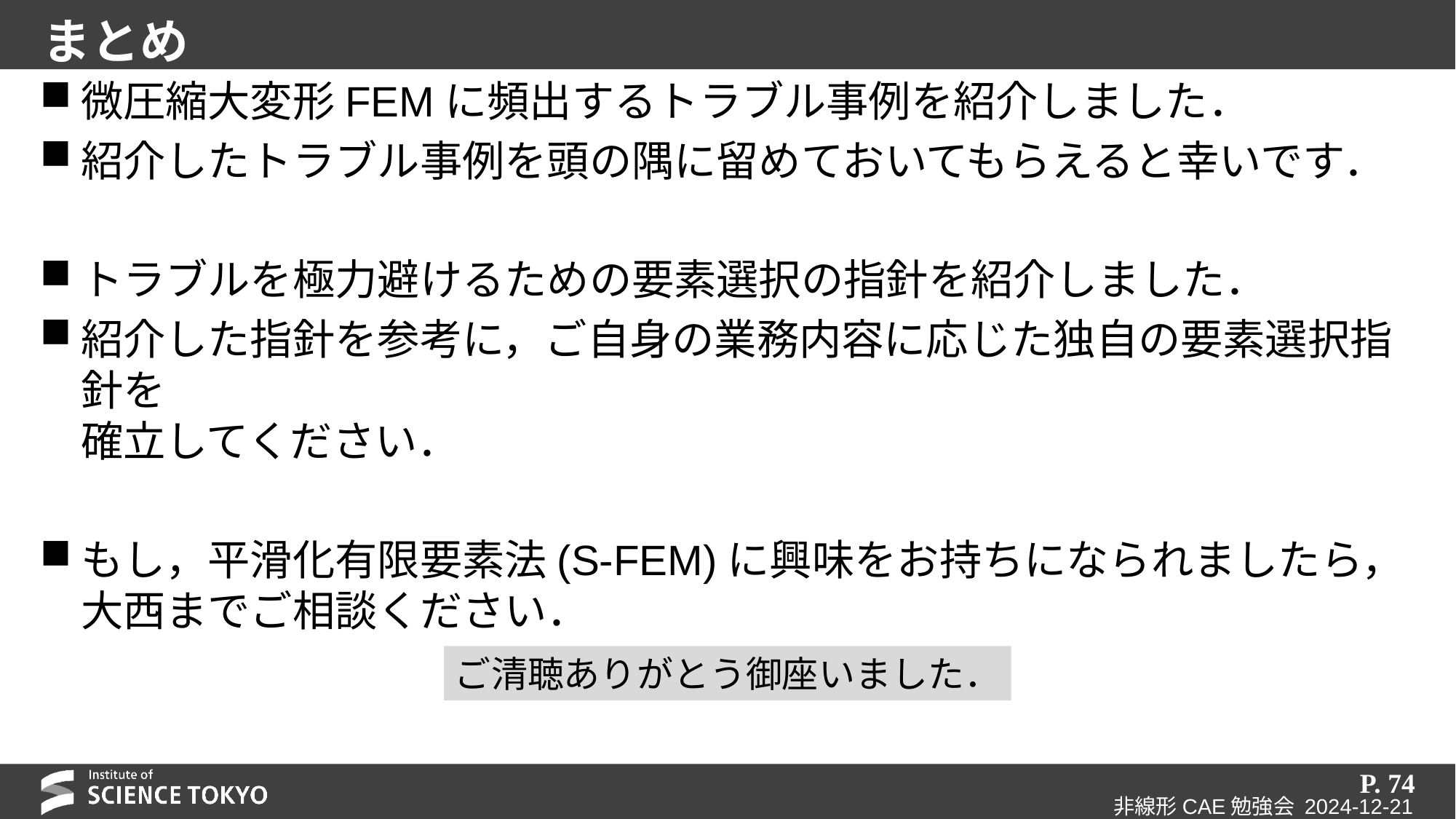

# まとめ
微圧縮大変形FEMに頻出するトラブル事例を紹介しました．
紹介したトラブル事例を頭の隅に留めておいてもらえると幸いです．

トラブルを極力避けるための要素選択の指針を紹介しました．
紹介した指針を参考に，ご自身の業務内容に応じた独自の要素選択指針を
確立してください．

もし，平滑化有限要素法(S-FEM)に興味をお持ちになられましたら，
大西までご相談ください．
ご清聴ありがとう御座いました．
P. 74